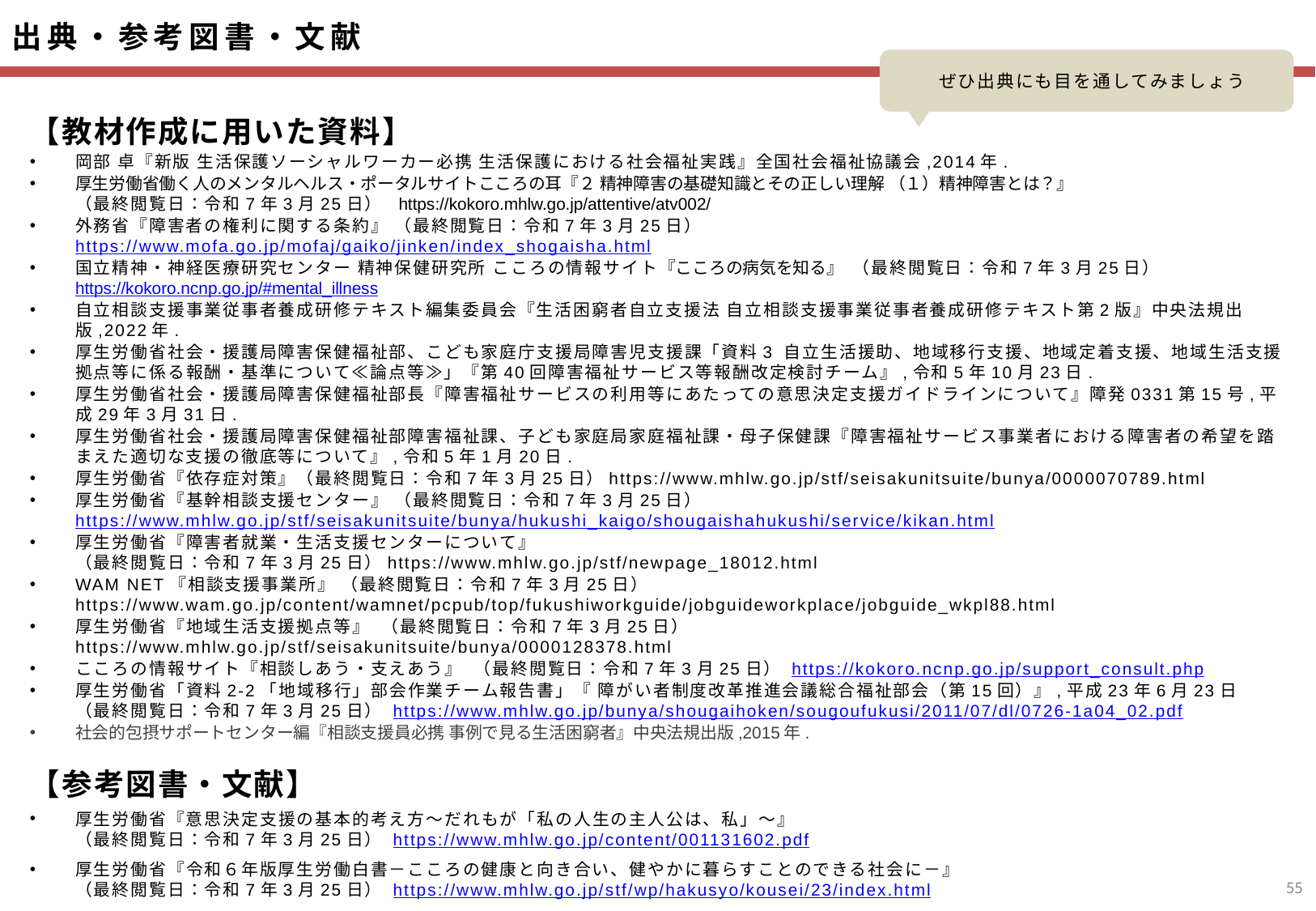

【教材作成に用いた資料】
岡部 卓『新版 生活保護ソーシャルワーカー必携 生活保護における社会福祉実践』全国社会福祉協議会,2014年.
厚生労働省働く人のメンタルヘルス・ポータルサイトこころの耳『２ 精神障害の基礎知識とその正しい理解 （１）精神障害とは？』
（最終閲覧日：令和7年3月25日）  https://kokoro.mhlw.go.jp/attentive/atv002/
外務省『障害者の権利に関する条約』 （最終閲覧日：令和7年3月25日）
https://www.mofa.go.jp/mofaj/gaiko/jinken/index_shogaisha.html
国立精神・神経医療研究センター 精神保健研究所 こころの情報サイト『こころの病気を知る』  （最終閲覧日：令和7年3月25日）
https://kokoro.ncnp.go.jp/#mental_illness
自立相談支援事業従事者養成研修テキスト編集委員会『生活困窮者自立支援法 自立相談支援事業従事者養成研修テキスト第2版』中央法規出版,2022年.
厚生労働省社会・援護局障害保健福祉部、こども家庭庁支援局障害児支援課「資料3 自立生活援助、地域移行支援、地域定着支援、地域生活支援拠点等に係る報酬・基準について≪論点等≫」『第40回障害福祉サービス等報酬改定検討チーム』,令和5年10月23日.
厚生労働省社会・援護局障害保健福祉部長『障害福祉サービスの利用等にあたっての意思決定支援ガイドラインについて』障発0331第15号,平成29年3月31日.
厚生労働省社会・援護局障害保健福祉部障害福祉課、子ども家庭局家庭福祉課・母子保健課『障害福祉サービス事業者における障害者の希望を踏まえた適切な支援の徹底等について』,令和5年1月20日.
厚生労働省『依存症対策』（最終閲覧日：令和7年3月25日）https://www.mhlw.go.jp/stf/seisakunitsuite/bunya/0000070789.html
厚生労働省『基幹相談支援センター』 （最終閲覧日：令和7年3月25日） https://www.mhlw.go.jp/stf/seisakunitsuite/bunya/hukushi_kaigo/shougaishahukushi/service/kikan.html
厚生労働省『障害者就業・生活支援センターについて』　（最終閲覧日：令和7年3月25日）https://www.mhlw.go.jp/stf/newpage_18012.html
WAM NET『相談支援事業所』 （最終閲覧日：令和7年3月25日） https://www.wam.go.jp/content/wamnet/pcpub/top/fukushiworkguide/jobguideworkplace/jobguide_wkpl88.html
厚生労働省『地域生活支援拠点等』  （最終閲覧日：令和7年3月25日） https://www.mhlw.go.jp/stf/seisakunitsuite/bunya/0000128378.html
こころの情報サイト『相談しあう・支えあう』  （最終閲覧日：令和7年3月25日） https://kokoro.ncnp.go.jp/support_consult.php
厚生労働省「資料2-2「地域移行」部会作業チーム報告書」『 障がい者制度改革推進会議総合福祉部会（第15回）』,平成23年6月23日
（最終閲覧日：令和7年3月25日） https://www.mhlw.go.jp/bunya/shougaihoken/sougoufukusi/2011/07/dl/0726-1a04_02.pdf
社会的包摂サポートセンター編『相談支援員必携 事例で見る生活困窮者』中央法規出版,2015年.
【参考図書・文献】
厚生労働省『意思決定支援の基本的考え方～だれもが「私の人生の主人公は、私」～』　
（最終閲覧日：令和7年3月25日） https://www.mhlw.go.jp/content/001131602.pdf
厚生労働省『令和６年版厚生労働白書－こころの健康と向き合い、健やかに暮らすことのできる社会に－』
（最終閲覧日：令和7年3月25日） https://www.mhlw.go.jp/stf/wp/hakusyo/kousei/23/index.html
55